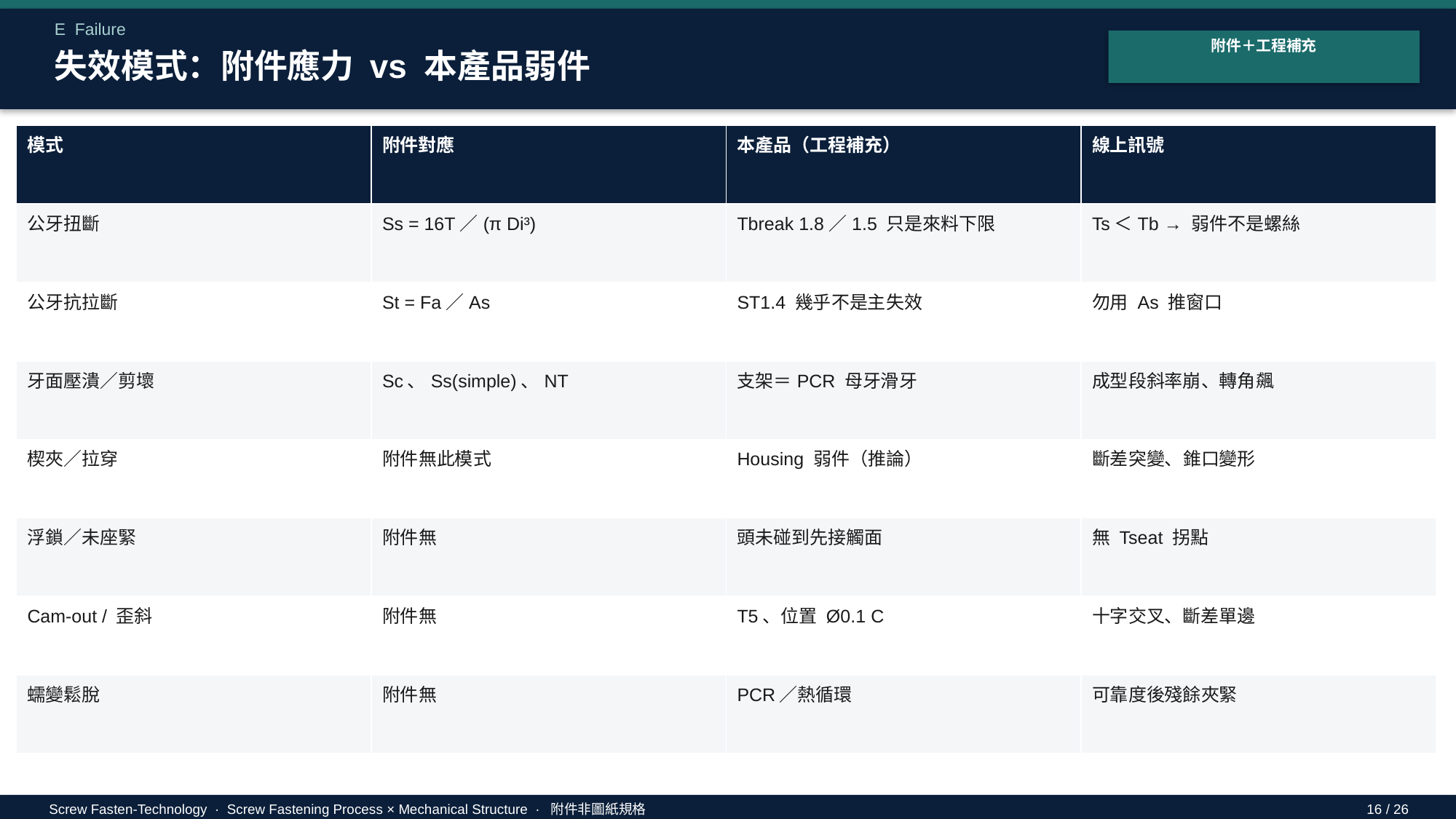

E  Failure

附件＋工程補充
失效模式：附件應力 vs 本產品弱件
| 模式 | 附件對應 | 本產品（工程補充） | 線上訊號 |
| --- | --- | --- | --- |
| 公牙扭斷 | Ss = 16T／(π Di³) | Tbreak 1.8／1.5 只是來料下限 | Ts＜Tb → 弱件不是螺絲 |
| 公牙抗拉斷 | St = Fa／As | ST1.4 幾乎不是主失效 | 勿用 As 推窗口 |
| 牙面壓潰／剪壞 | Sc、Ss(simple)、NT | 支架＝PCR 母牙滑牙 | 成型段斜率崩、轉角飆 |
| 楔夾／拉穿 | 附件無此模式 | Housing 弱件（推論） | 斷差突變、錐口變形 |
| 浮鎖／未座緊 | 附件無 | 頭未碰到先接觸面 | 無 Tseat 拐點 |
| Cam-out / 歪斜 | 附件無 | T5、位置 Ø0.1 C | 十字交叉、斷差單邊 |
| 蠕變鬆脫 | 附件無 | PCR／熱循環 | 可靠度後殘餘夾緊 |

Screw Fasten-Technology  ·  Screw Fastening Process × Mechanical Structure  ·  附件非圖紙規格
16 / 26